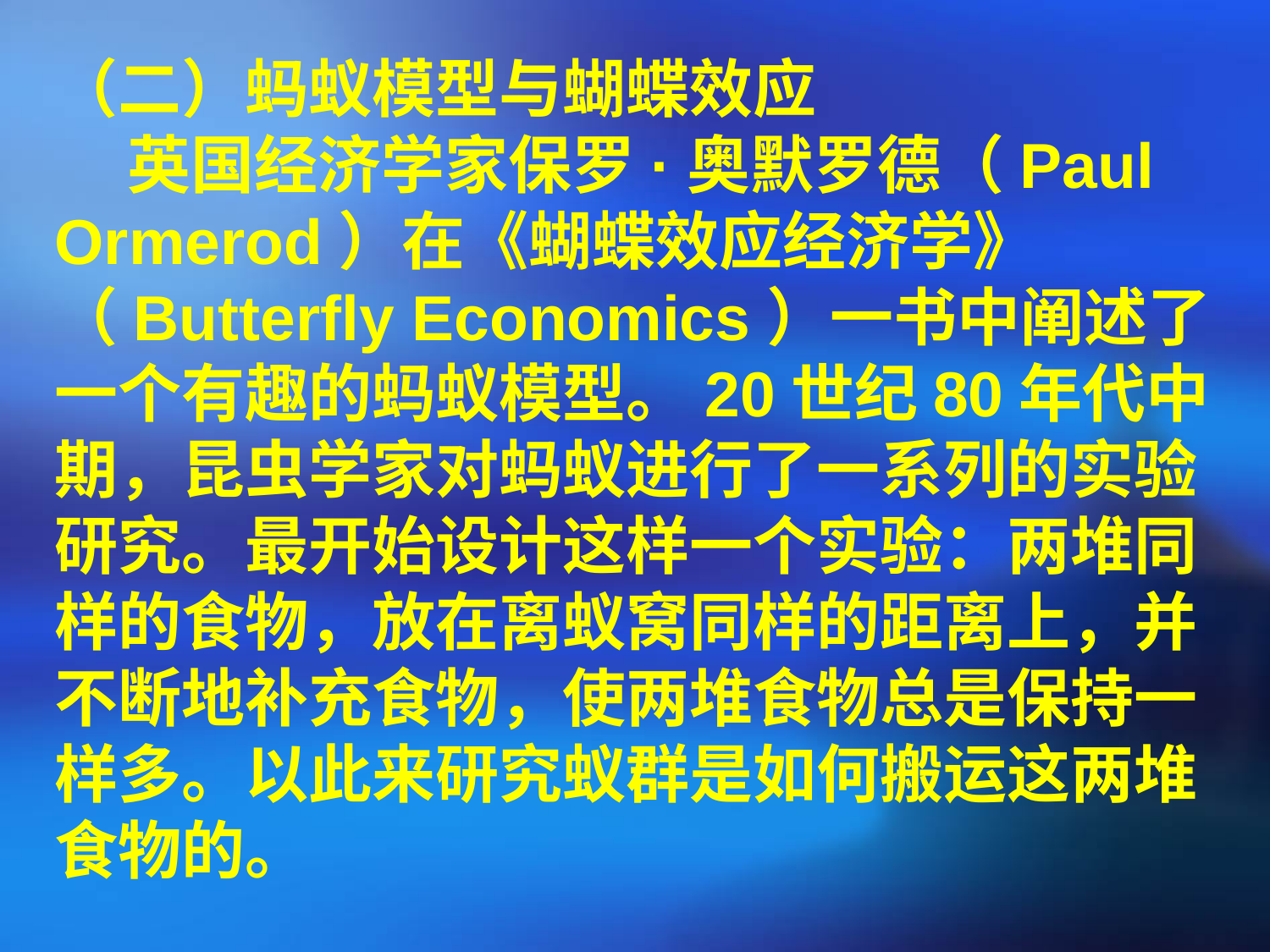

（二）蚂蚁模型与蝴蝶效应
    英国经济学家保罗·奥默罗德（Paul Ormerod）在《蝴蝶效应经济学》（Butterfly Economics）一书中阐述了一个有趣的蚂蚁模型。20世纪80年代中期，昆虫学家对蚂蚁进行了一系列的实验研究。最开始设计这样一个实验：两堆同样的食物，放在离蚁窝同样的距离上，并不断地补充食物，使两堆食物总是保持一样多。以此来研究蚁群是如何搬运这两堆食物的。